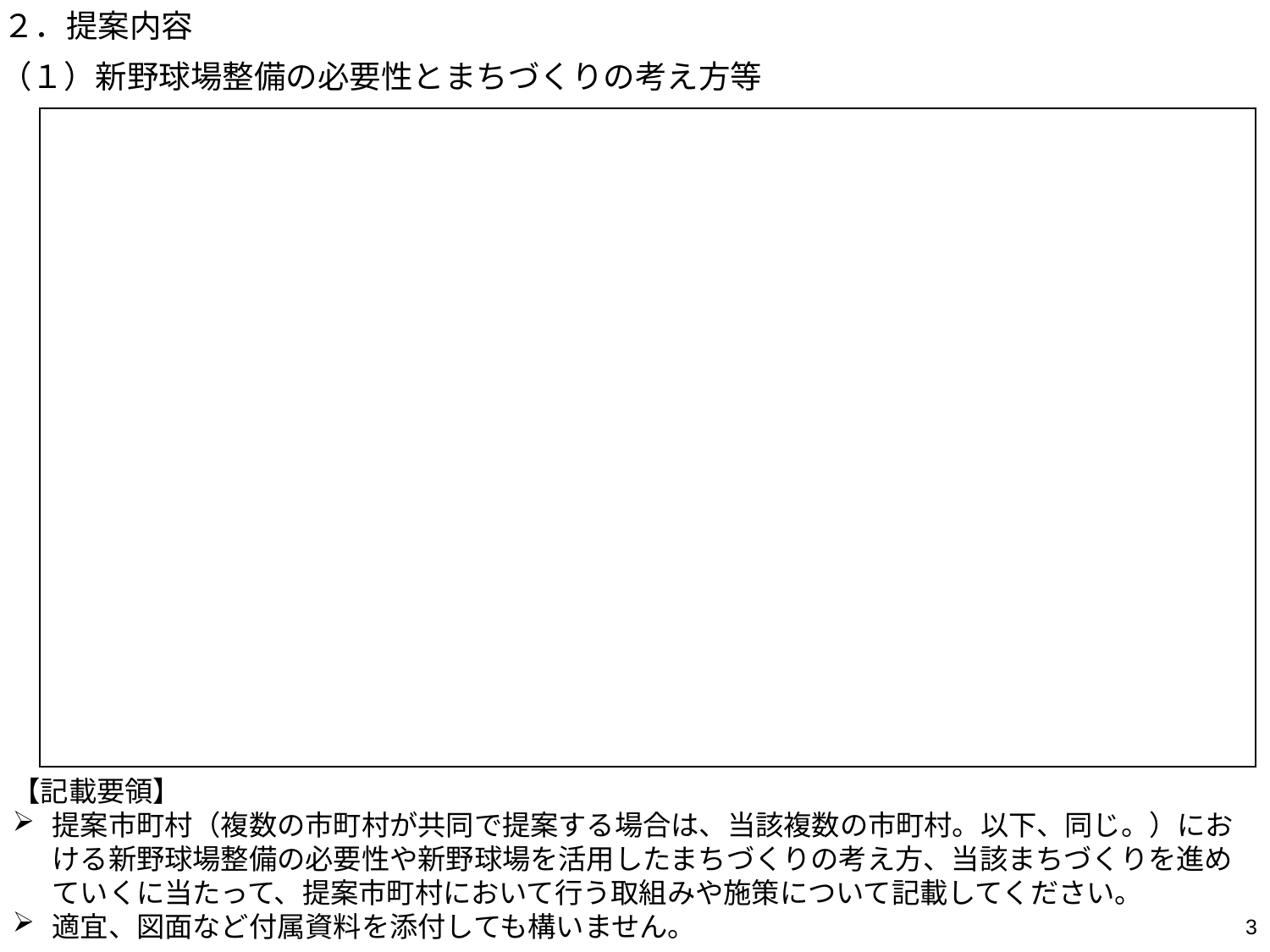

２．提案内容
（１）新野球場整備の必要性とまちづくりの考え方等
|  |
| --- |
【記載要領】
提案市町村（複数の市町村が共同で提案する場合は、当該複数の市町村。以下、同じ。）における新野球場整備の必要性や新野球場を活用したまちづくりの考え方、当該まちづくりを進めていくに当たって、提案市町村において行う取組みや施策について記載してください。
適宜、図面など付属資料を添付しても構いません。
3